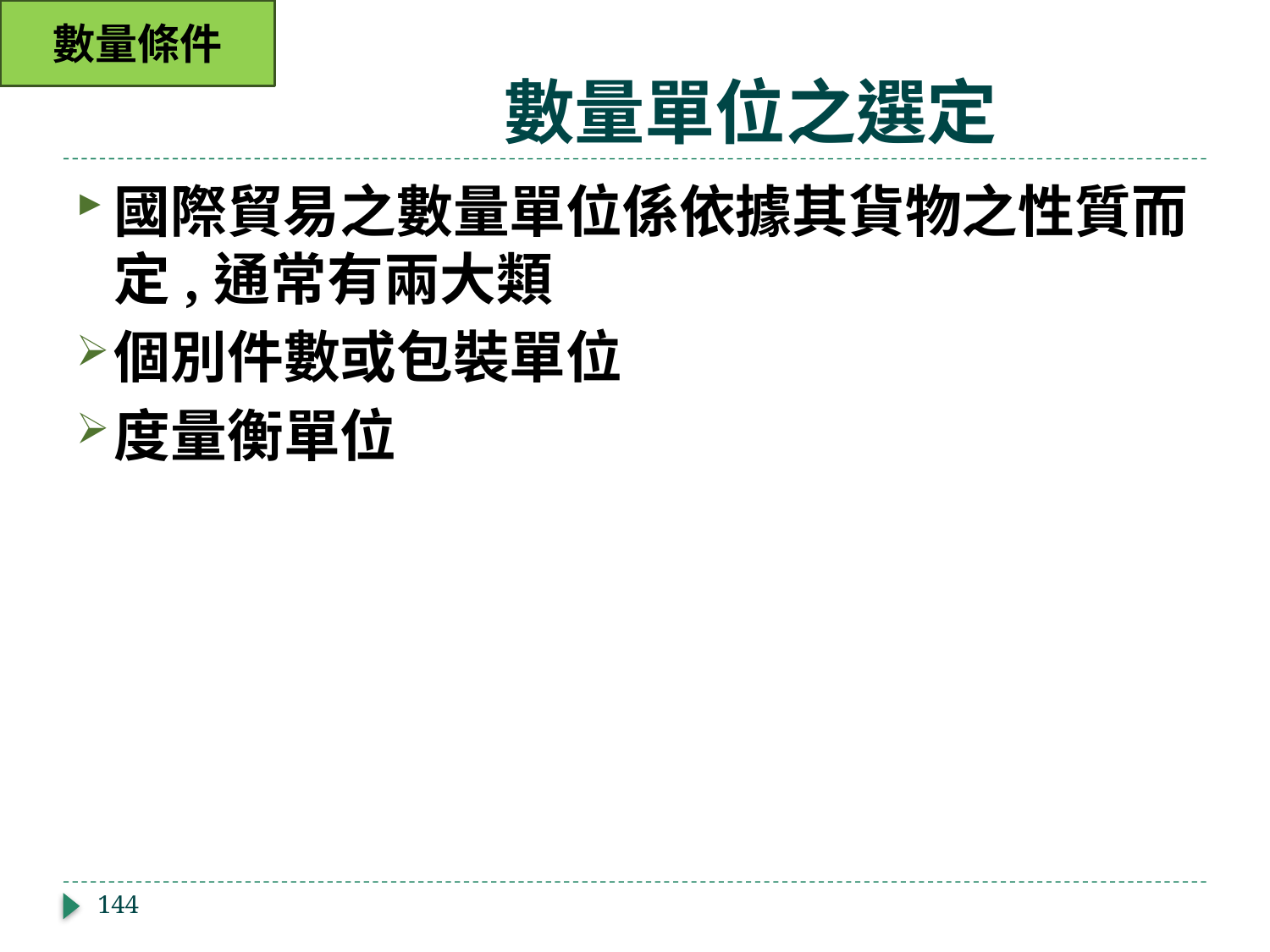

數量條件
# 數量單位之選定
國際貿易之數量單位係依據其貨物之性質而定,通常有兩大類
個別件數或包裝單位
度量衡單位
144